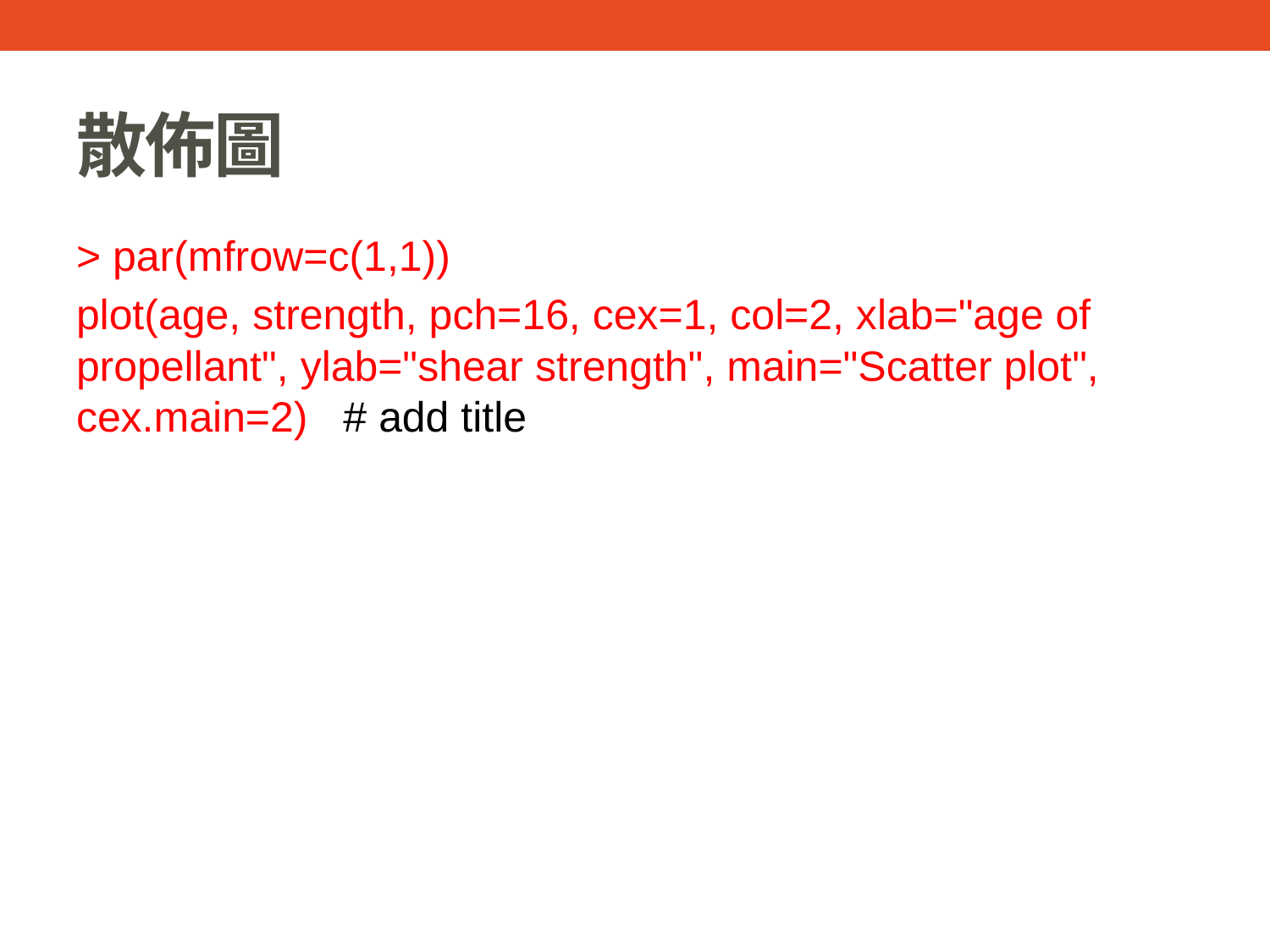

# 散佈圖
> par(mfrow=c(1,1))
plot(age, strength, pch=16, cex=1, col=2, xlab="age of propellant", ylab="shear strength", main="Scatter plot", cex.main=2)   # add title